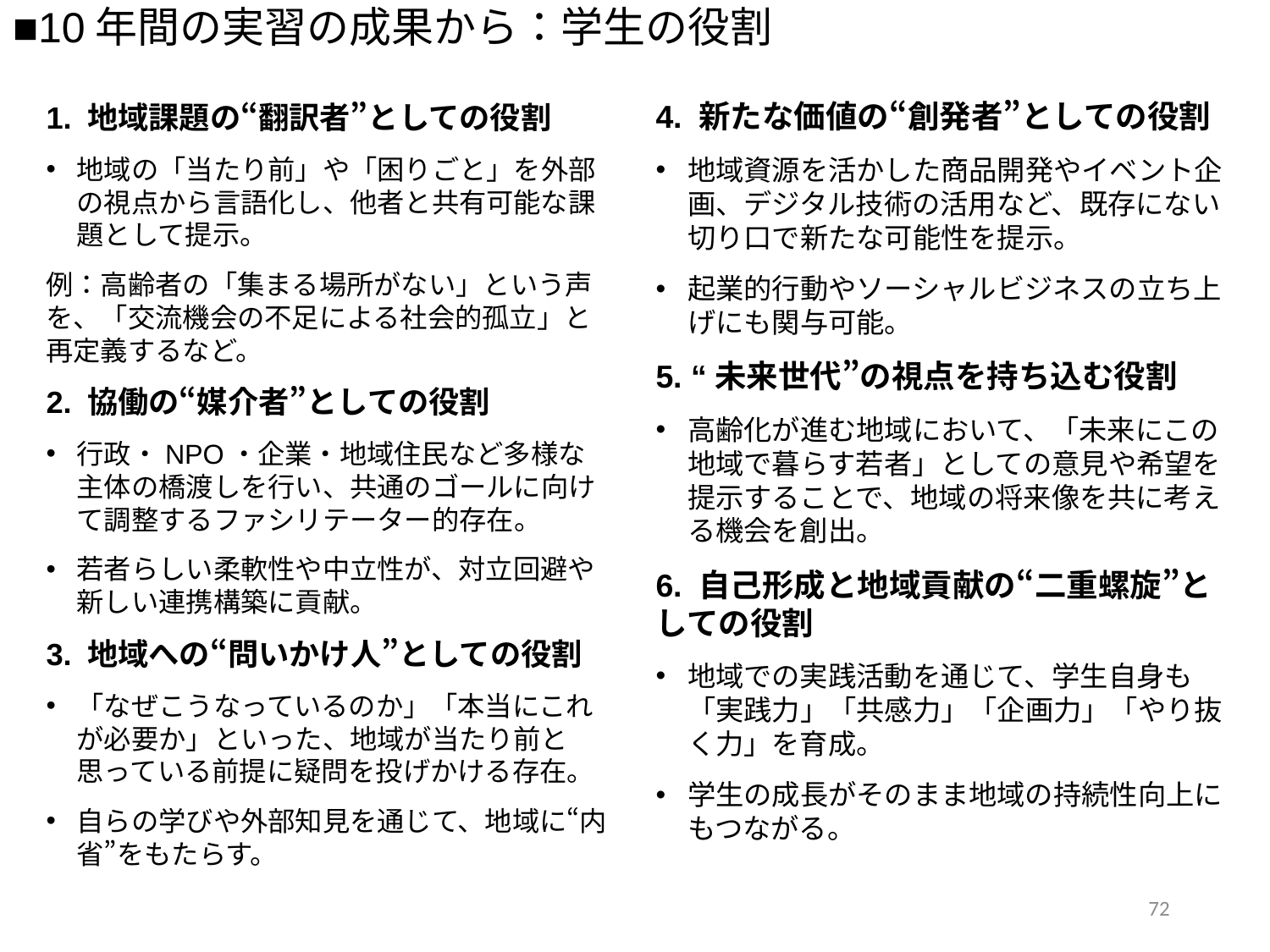

# ■10年間の実習の成果から：学生の役割
1. 地域課題の“翻訳者”としての役割
地域の「当たり前」や「困りごと」を外部の視点から言語化し、他者と共有可能な課題として提示。
例：高齢者の「集まる場所がない」という声を、「交流機会の不足による社会的孤立」と再定義するなど。
2. 協働の“媒介者”としての役割
行政・NPO・企業・地域住民など多様な主体の橋渡しを行い、共通のゴールに向けて調整するファシリテーター的存在。
若者らしい柔軟性や中立性が、対立回避や新しい連携構築に貢献。
3. 地域への“問いかけ人”としての役割
「なぜこうなっているのか」「本当にこれが必要か」といった、地域が当たり前と思っている前提に疑問を投げかける存在。
自らの学びや外部知見を通じて、地域に“内省”をもたらす。
4. 新たな価値の“創発者”としての役割
地域資源を活かした商品開発やイベント企画、デジタル技術の活用など、既存にない切り口で新たな可能性を提示。
起業的行動やソーシャルビジネスの立ち上げにも関与可能。
5. “未来世代”の視点を持ち込む役割
高齢化が進む地域において、「未来にこの地域で暮らす若者」としての意見や希望を提示することで、地域の将来像を共に考える機会を創出。
6. 自己形成と地域貢献の“二重螺旋”としての役割
地域での実践活動を通じて、学生自身も「実践力」「共感力」「企画力」「やり抜く力」を育成。
学生の成長がそのまま地域の持続性向上にもつながる。
72